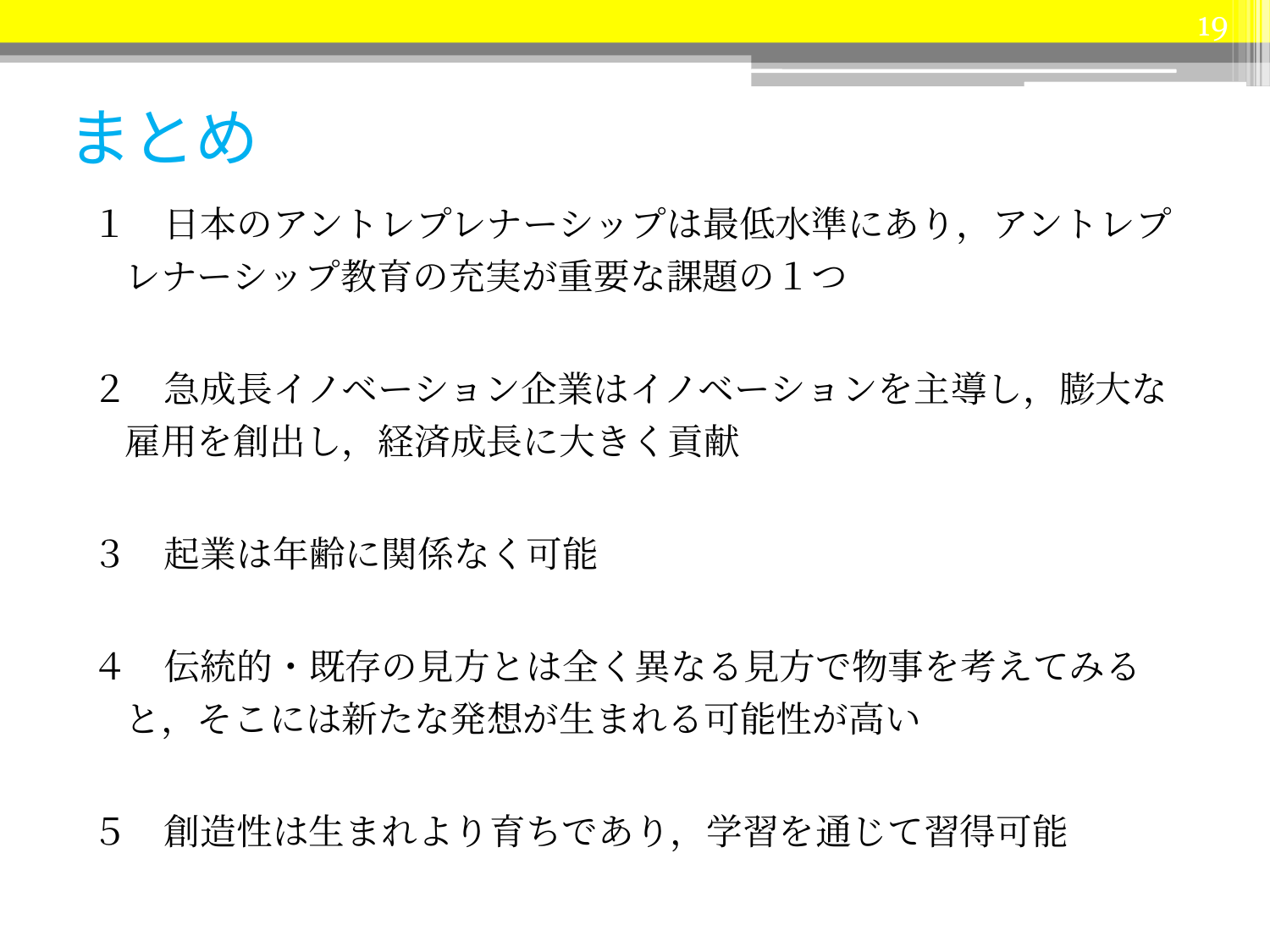

19
# まとめ
１　日本のアントレプレナーシップは最低水準にあり，アントレプレナーシップ教育の充実が重要な課題の１つ

２　急成長イノベーション企業はイノベーションを主導し，膨大な雇用を創出し，経済成長に大きく貢献

３　起業は年齢に関係なく可能

４　伝統的・既存の見方とは全く異なる見方で物事を考えてみると，そこには新たな発想が生まれる可能性が高い

５　創造性は生まれより育ちであり，学習を通じて習得可能